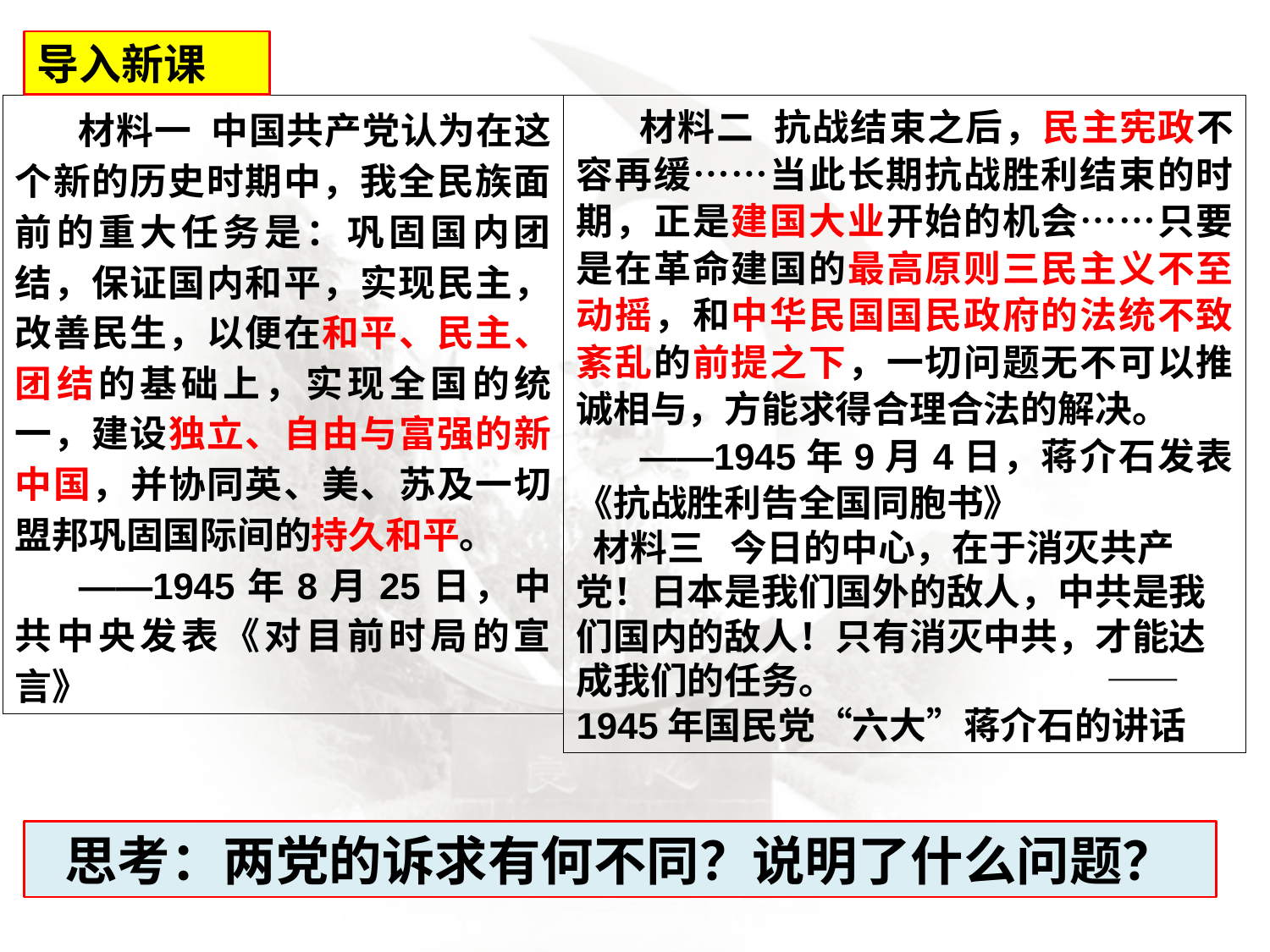

导入新课
材料一  中国共产党认为在这个新的历史时期中，我全民族面前的重大任务是：巩固国内团结，保证国内和平，实现民主，改善民生，以便在和平、民主、团结的基础上，实现全国的统一，建设独立、自由与富强的新中国，并协同英、美、苏及一切盟邦巩固国际间的持久和平。
——1945年8月25日，中共中央发表《对目前时局的宣言》
材料二  抗战结束之后，民主宪政不容再缓……当此长期抗战胜利结束的时期，正是建国大业开始的机会……只要是在革命建国的最高原则三民主义不至动摇，和中华民国国民政府的法统不致紊乱的前提之下，一切问题无不可以推诚相与，方能求得合理合法的解决。
——1945年9月4日，蒋介石发表《抗战胜利告全国同胞书》
 材料三   今日的中心，在于消灭共产党！日本是我们国外的敌人，中共是我们国内的敌人！只有消灭中共，才能达成我们的任务。                                ——1945年国民党“六大”蒋介石的讲话
思考：两党的诉求有何不同？说明了什么问题？